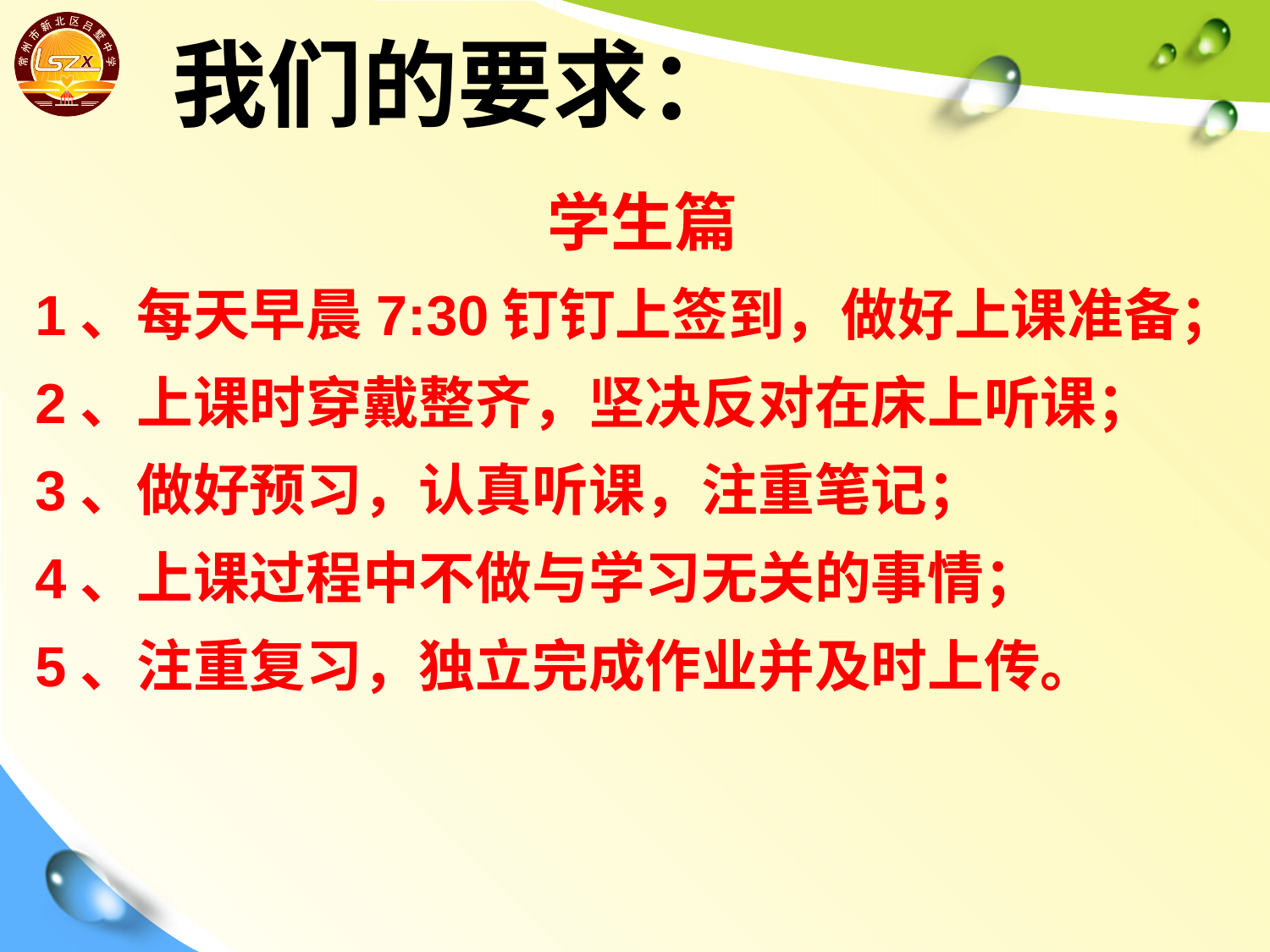

我们的要求：
学生篇
1、每天早晨7:30钉钉上签到，做好上课准备；
2、上课时穿戴整齐，坚决反对在床上听课；
3、做好预习，认真听课，注重笔记；
4、上课过程中不做与学习无关的事情；
5、注重复习，独立完成作业并及时上传。